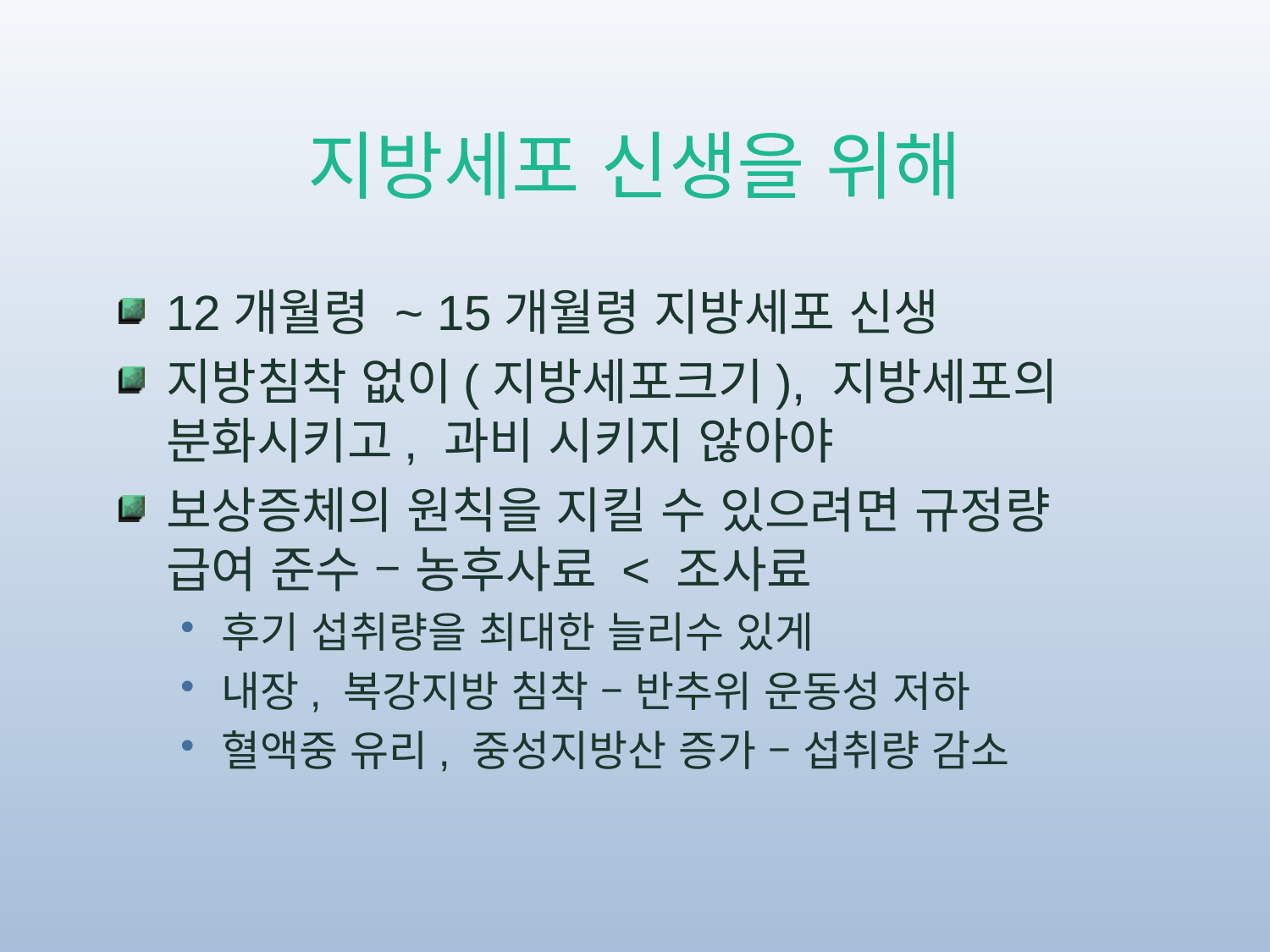

# 지방세포 신생을 위해
12개월령 ~ 15개월령 지방세포 신생
지방침착 없이(지방세포크기), 지방세포의 분화시키고, 과비 시키지 않아야
보상증체의 원칙을 지킬 수 있으려면 규정량 급여 준수 – 농후사료 < 조사료
후기 섭취량을 최대한 늘리수 있게
내장, 복강지방 침착 – 반추위 운동성 저하
혈액중 유리, 중성지방산 증가 – 섭취량 감소